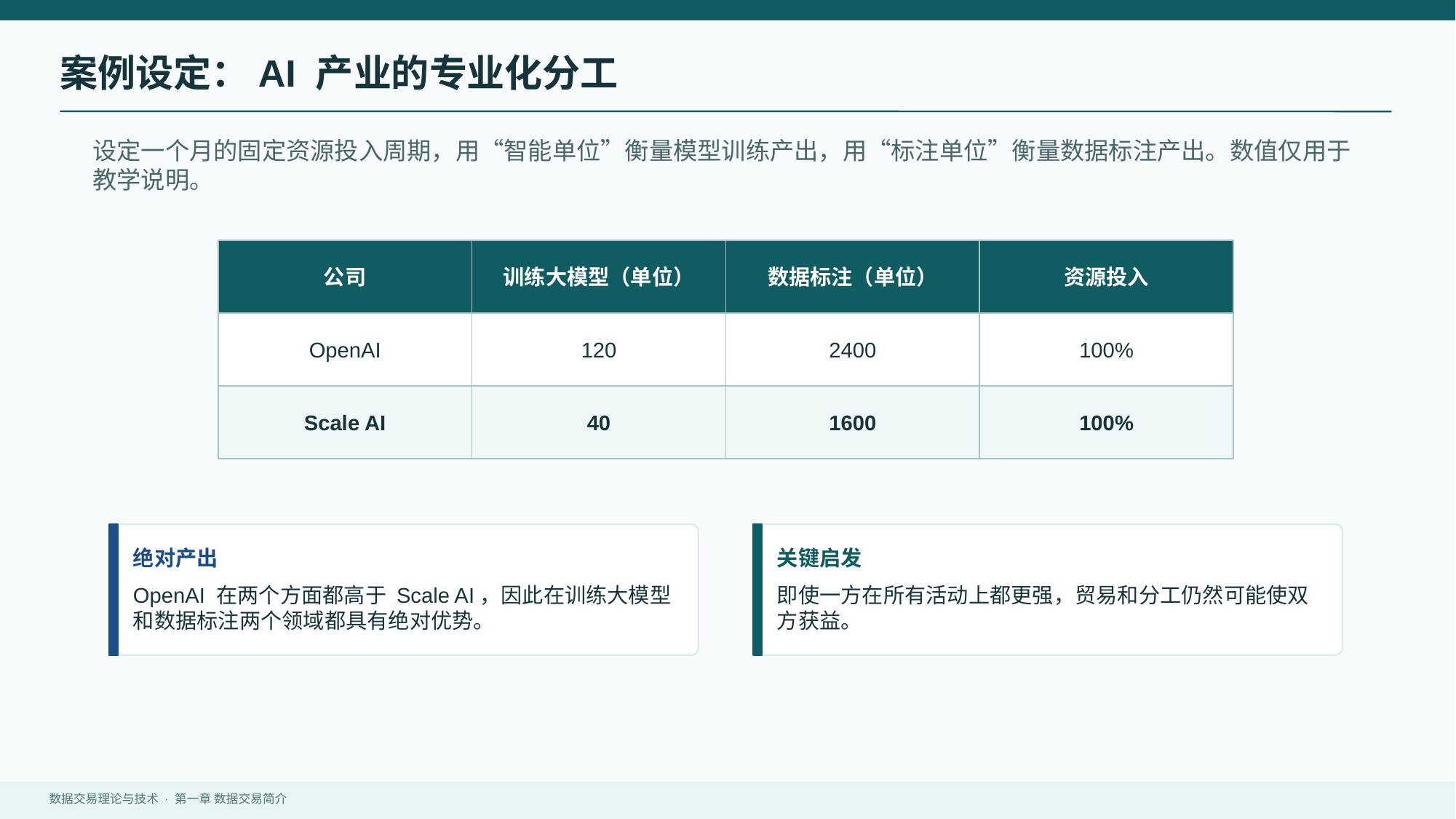

案例设定：AI 产业的专业化分工

设定一个月的固定资源投入周期，用“智能单位”衡量模型训练产出，用“标注单位”衡量数据标注产出。数值仅用于教学说明。

公司
训练大模型（单位）
数据标注（单位）
资源投入

OpenAI
120
2400
100%

Scale AI
40
1600
100%

绝对产出
关键启发
OpenAI 在两个方面都高于 Scale AI，因此在训练大模型和数据标注两个领域都具有绝对优势。
即使一方在所有活动上都更强，贸易和分工仍然可能使双方获益。
28